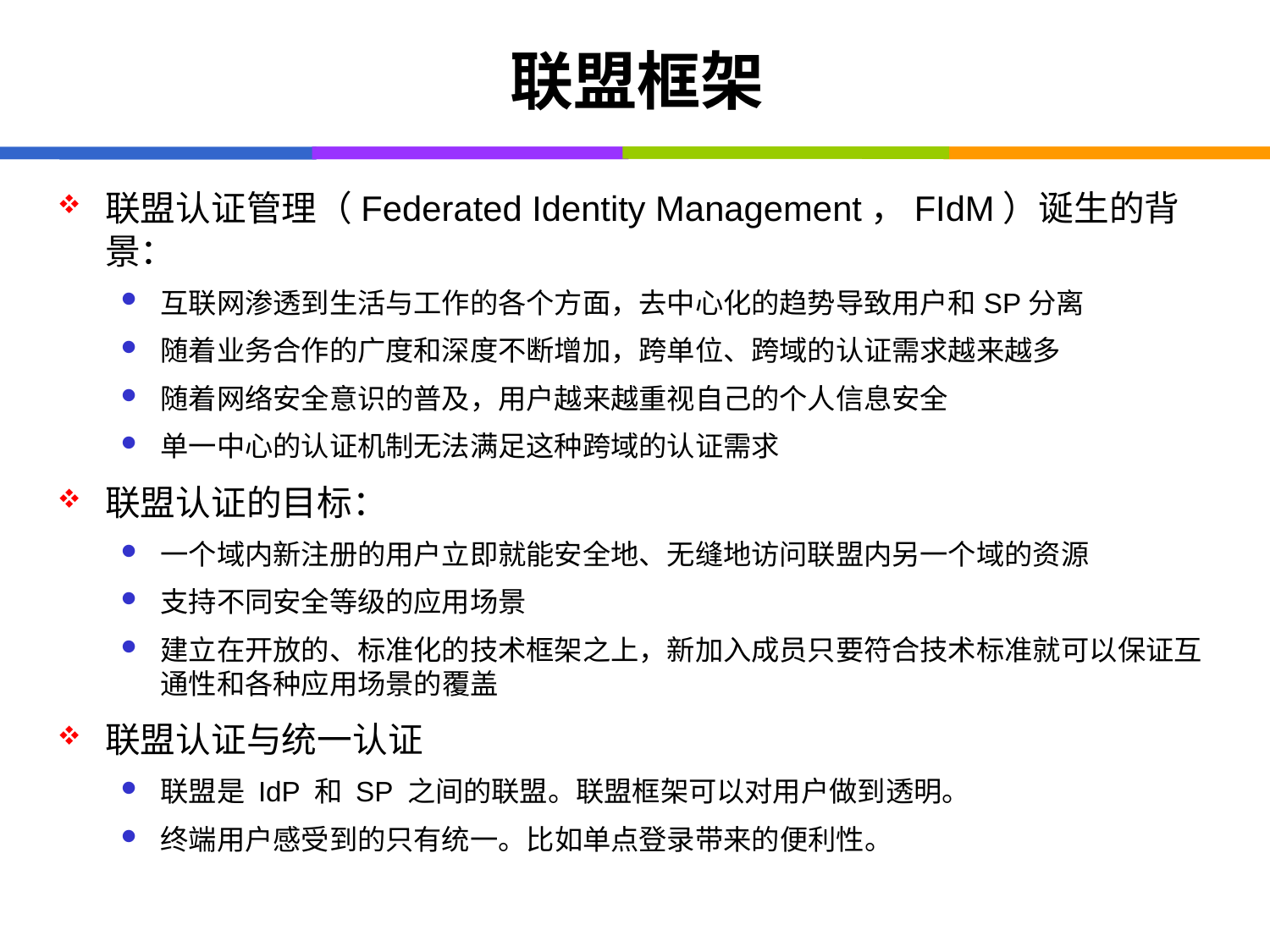

# 联盟框架
联盟认证管理（Federated Identity Management，FIdM）诞生的背景：
互联网渗透到生活与工作的各个方面，去中心化的趋势导致用户和SP分离
随着业务合作的广度和深度不断增加，跨单位、跨域的认证需求越来越多
随着网络安全意识的普及，用户越来越重视自己的个人信息安全
单一中心的认证机制无法满足这种跨域的认证需求
联盟认证的目标：
一个域内新注册的用户立即就能安全地、无缝地访问联盟内另一个域的资源
支持不同安全等级的应用场景
建立在开放的、标准化的技术框架之上，新加入成员只要符合技术标准就可以保证互通性和各种应用场景的覆盖
联盟认证与统一认证
联盟是 IdP 和 SP 之间的联盟。联盟框架可以对用户做到透明。
终端用户感受到的只有统一。比如单点登录带来的便利性。